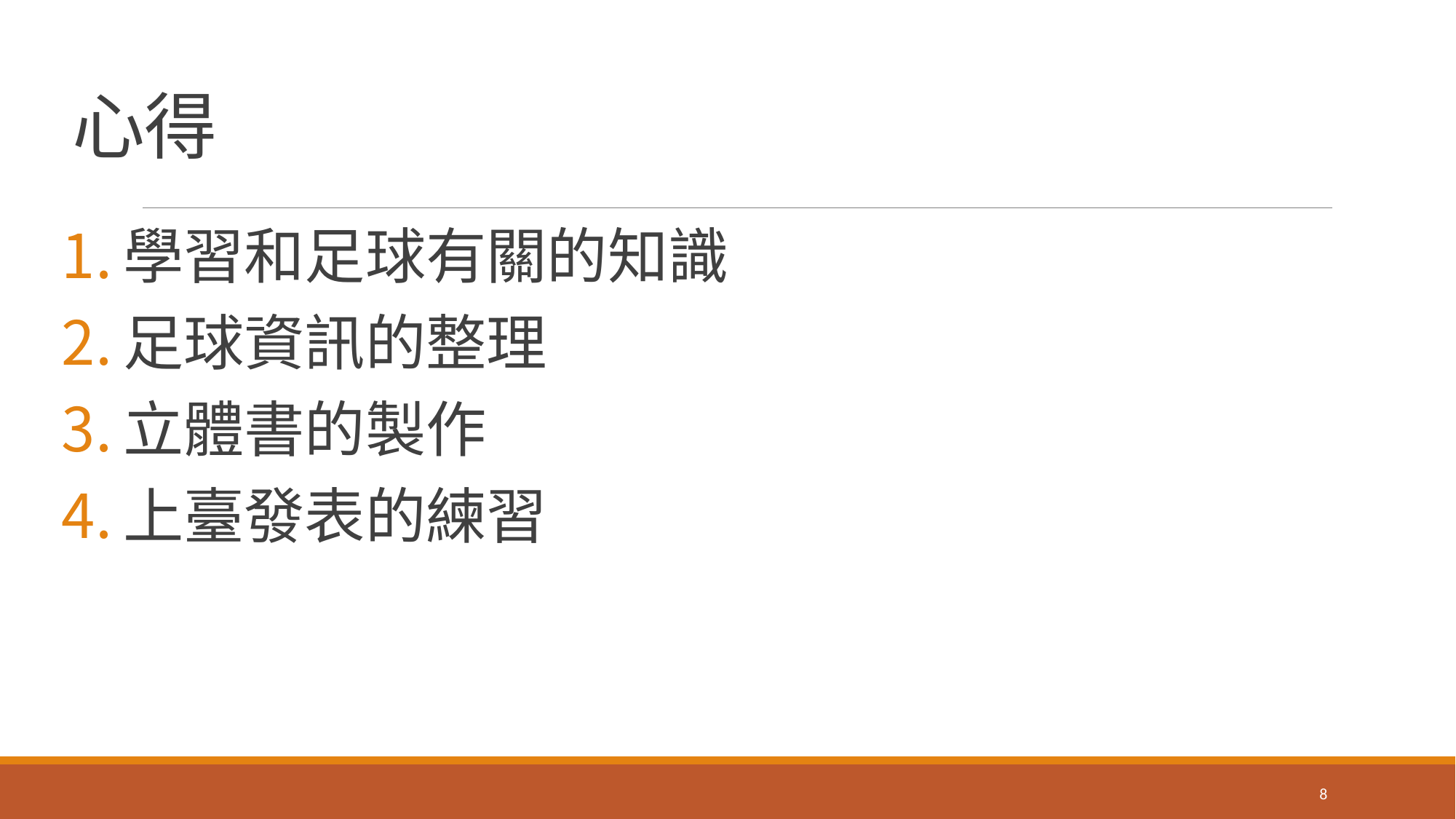

# 心得
學習和足球有關的知識
足球資訊的整理
立體書的製作
上臺發表的練習
8